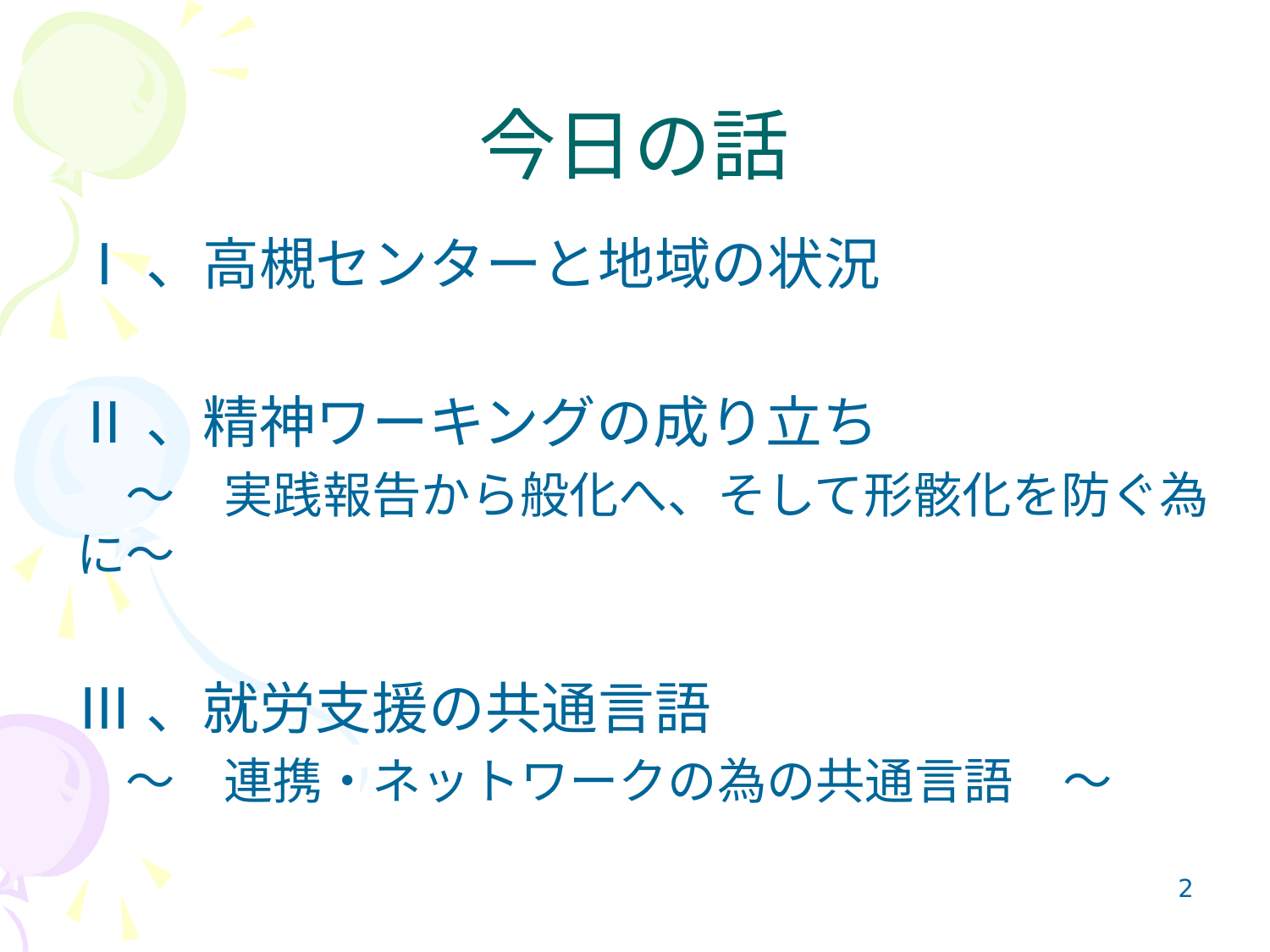

# 今日の話
Ⅰ、高槻センターと地域の状況

Ⅱ、精神ワーキングの成り立ち
　～　実践報告から般化へ、そして形骸化を防ぐ為に～

Ⅲ、就労支援の共通言語
　～　連携・ネットワークの為の共通言語　～

2